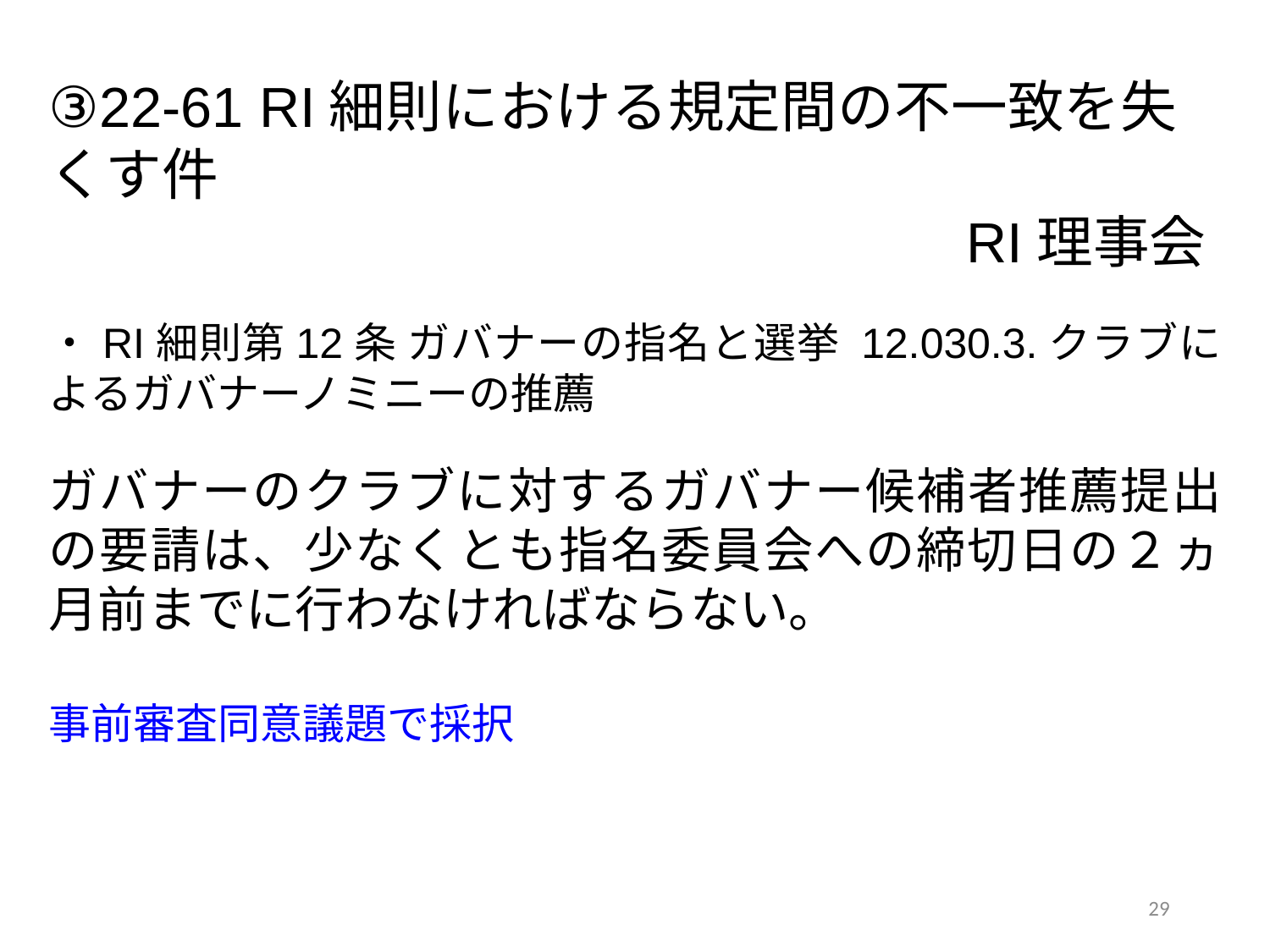

③22-61 RI細則における規定間の不一致を失くす件
　　　　　　　　　　　　　　　　RI理事会

・RI細則第12条 ガバナーの指名と選挙 12.030.3.クラブによるガバナーノミニーの推薦

ガバナーのクラブに対するガバナー候補者推薦提出の要請は、少なくとも指名委員会への締切日の２ヵ月前までに行わなければならない。

事前審査同意議題で採択
29